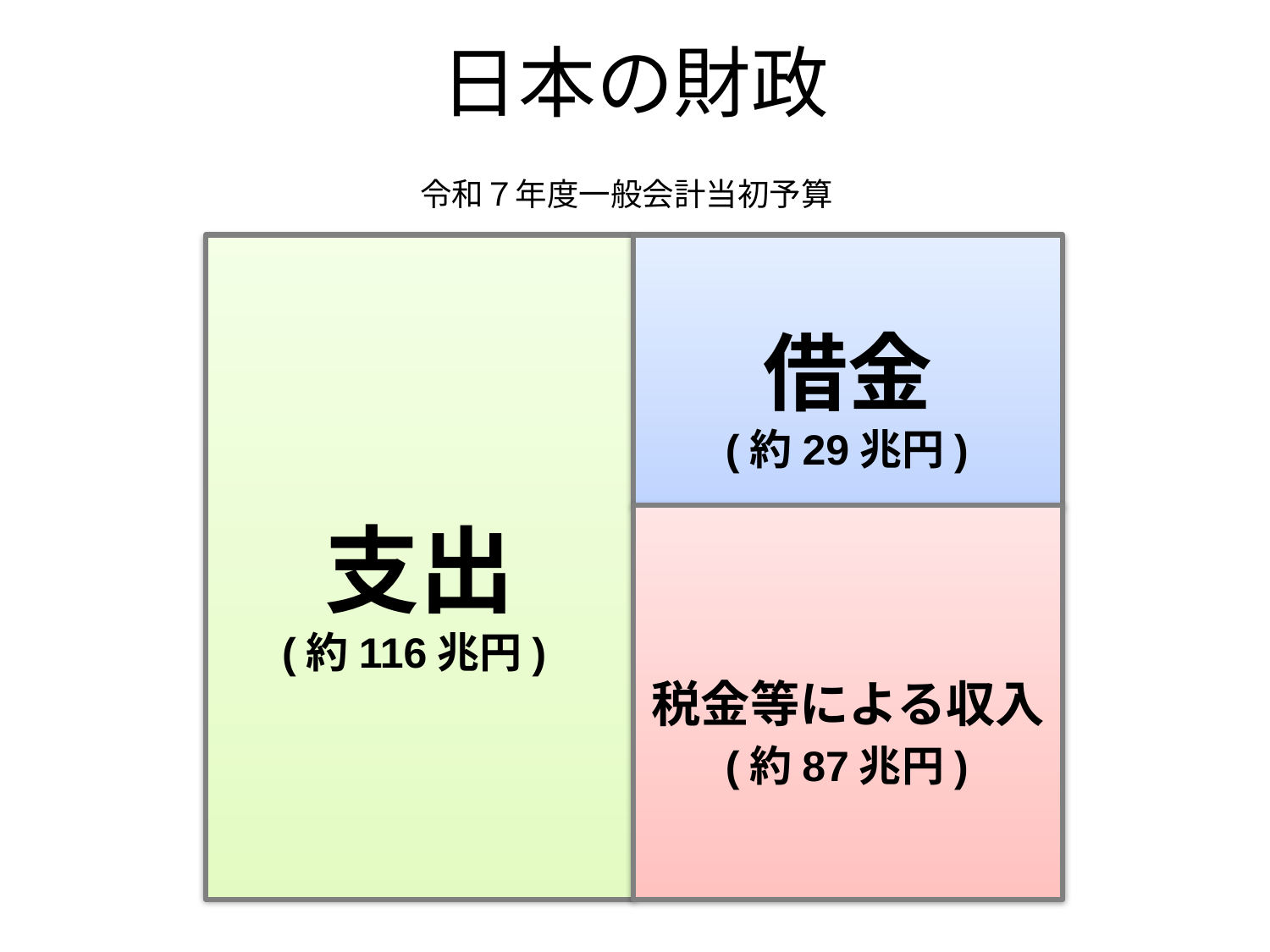

日本の財政
令和７年度一般会計当初予算
支出
借金
(約29兆円)
税金等による収入
(約116兆円)
(約87兆円)